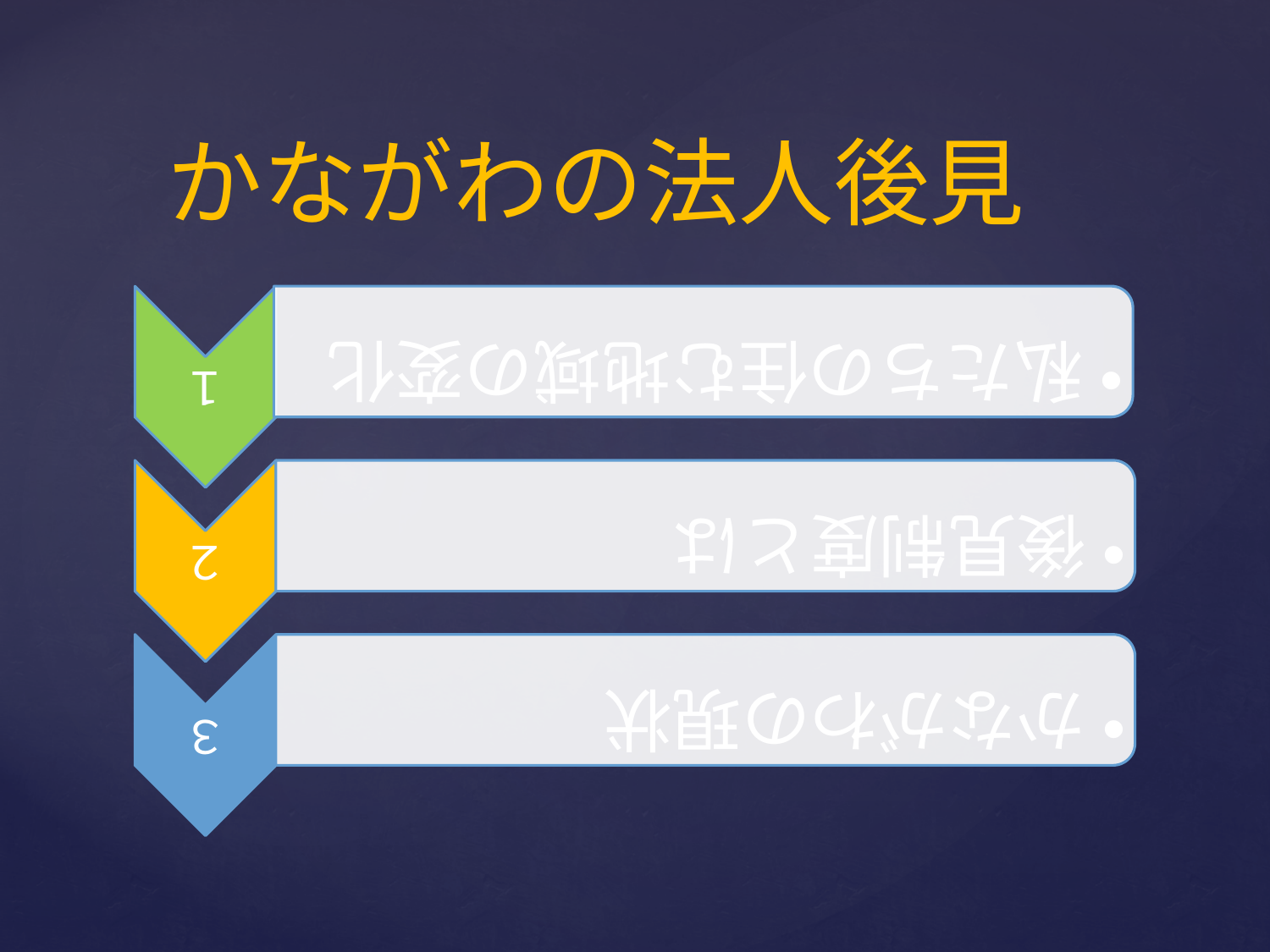

# かながわの法人後見
１
私たちの住む地域の変化
２
後見制度とは
３
かながわの現状